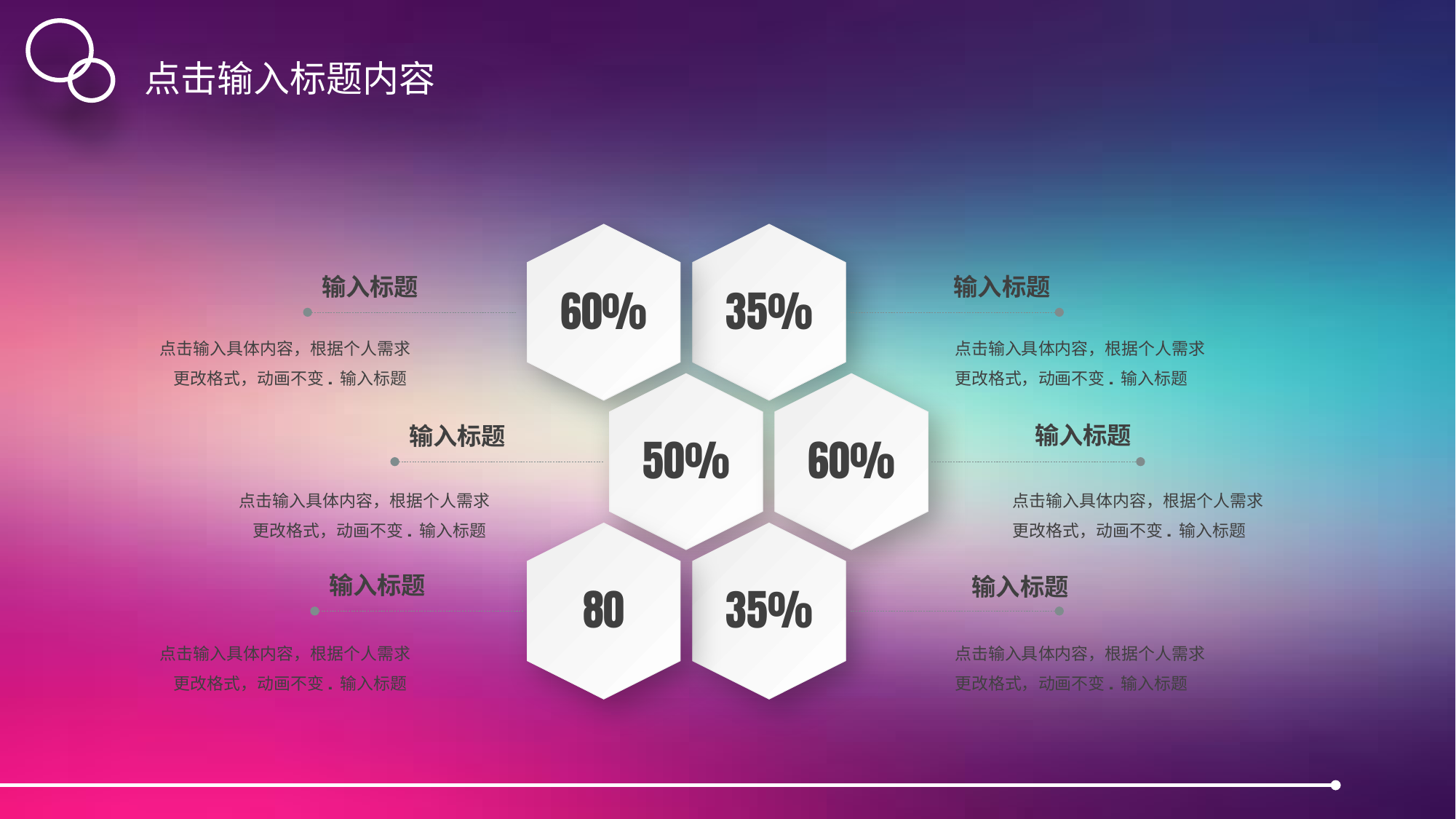

点击输入标题内容
60%
35%
输入标题
输入标题
点击输入具体内容，根据个人需求更改格式，动画不变. 输入标题
点击输入具体内容，根据个人需求更改格式，动画不变. 输入标题
50%
60%
输入标题
输入标题
点击输入具体内容，根据个人需求更改格式，动画不变. 输入标题
点击输入具体内容，根据个人需求更改格式，动画不变. 输入标题
80
35%
输入标题
输入标题
点击输入具体内容，根据个人需求更改格式，动画不变. 输入标题
点击输入具体内容，根据个人需求更改格式，动画不变. 输入标题